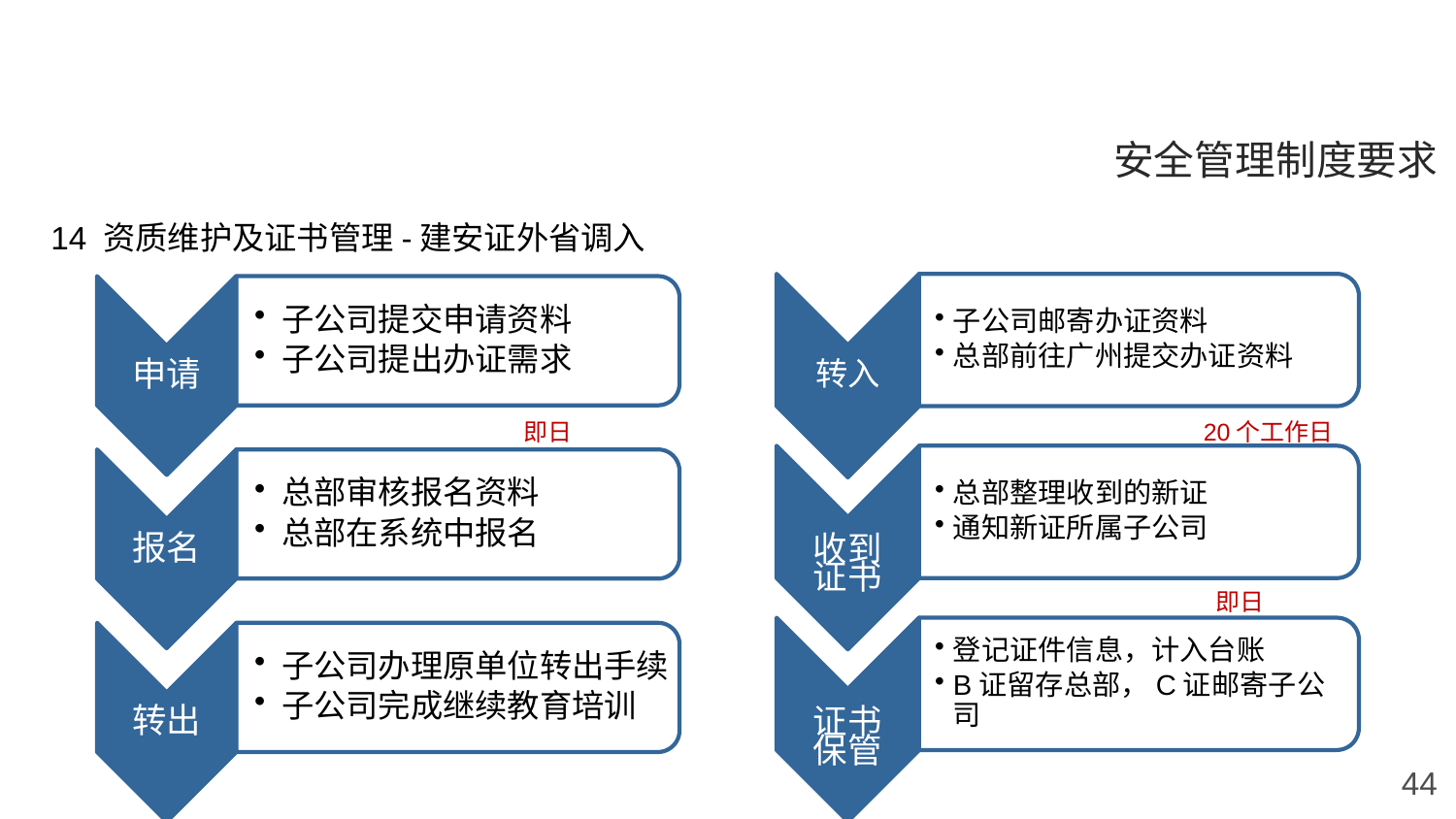

安全管理制度要求
14 资质维护及证书管理-建安证外省调入
转入
子公司邮寄办证资料
总部前往广州提交办证资料

收到
证书
总部整理收到的新证
通知新证所属子公司

证书
保管
登记证件信息，计入台账
B证留存总部，C证邮寄子公司
申请
子公司提交申请资料
子公司提出办证需求
报名
总部审核报名资料
总部在系统中报名
转出
子公司办理原单位转出手续
子公司完成继续教育培训
即日
20个工作日
即日